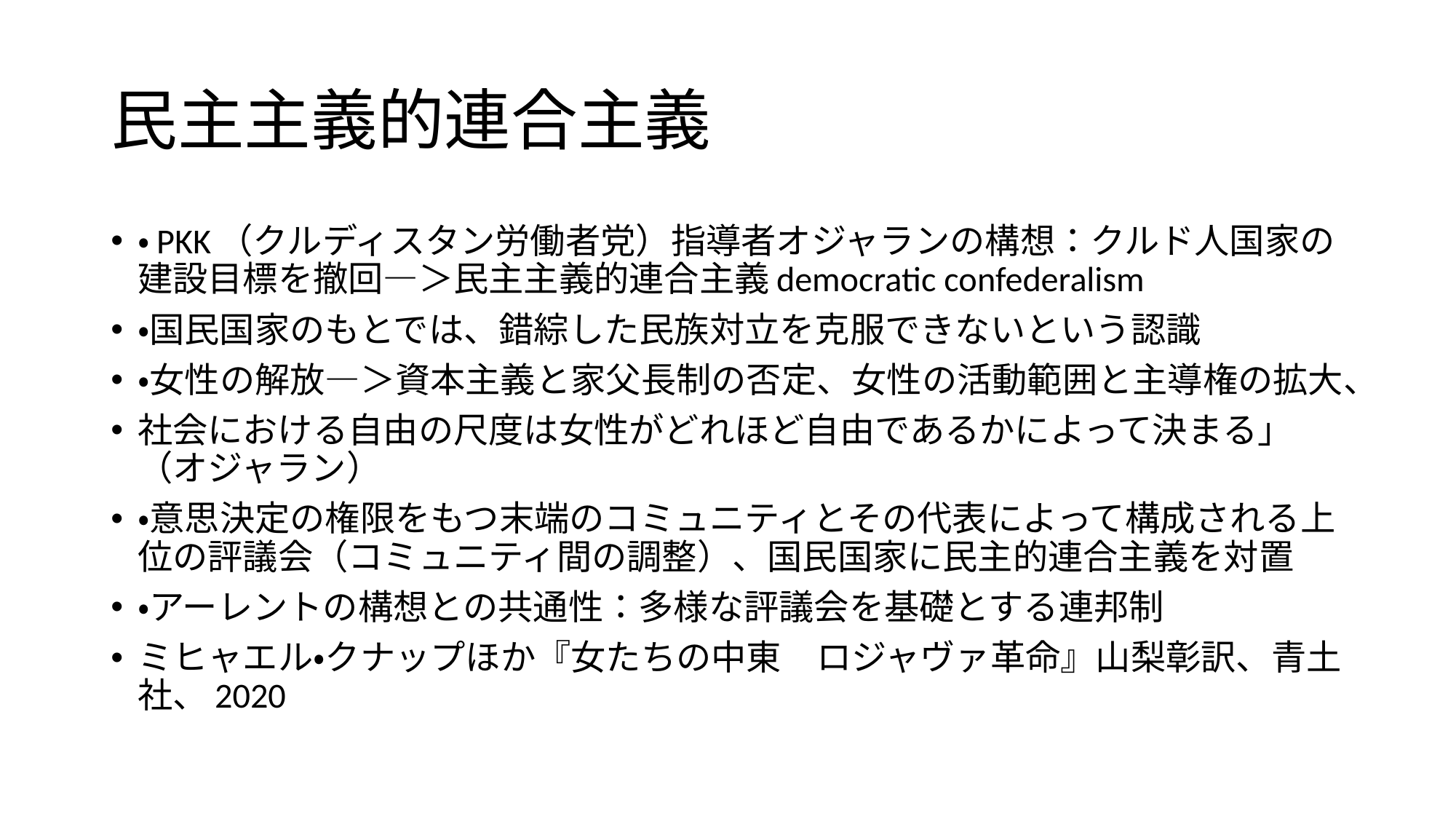

# 民主主義的連合主義
・PKK（クルディスタン労働者党）指導者オジャランの構想：クルド人国家の建設目標を撤回―＞民主主義的連合主義democratic confederalism
・国民国家のもとでは、錯綜した民族対立を克服できないという認識
・女性の解放―＞資本主義と家父長制の否定、女性の活動範囲と主導権の拡大、
社会における自由の尺度は女性がどれほど自由であるかによって決まる」（オジャラン）
・意思決定の権限をもつ末端のコミュニティとその代表によって構成される上位の評議会（コミュニティ間の調整）、国民国家に民主的連合主義を対置
・アーレントの構想との共通性：多様な評議会を基礎とする連邦制
ミヒャエル・クナップほか『女たちの中東　ロジャヴァ革命』山梨彰訳、青土社、2020